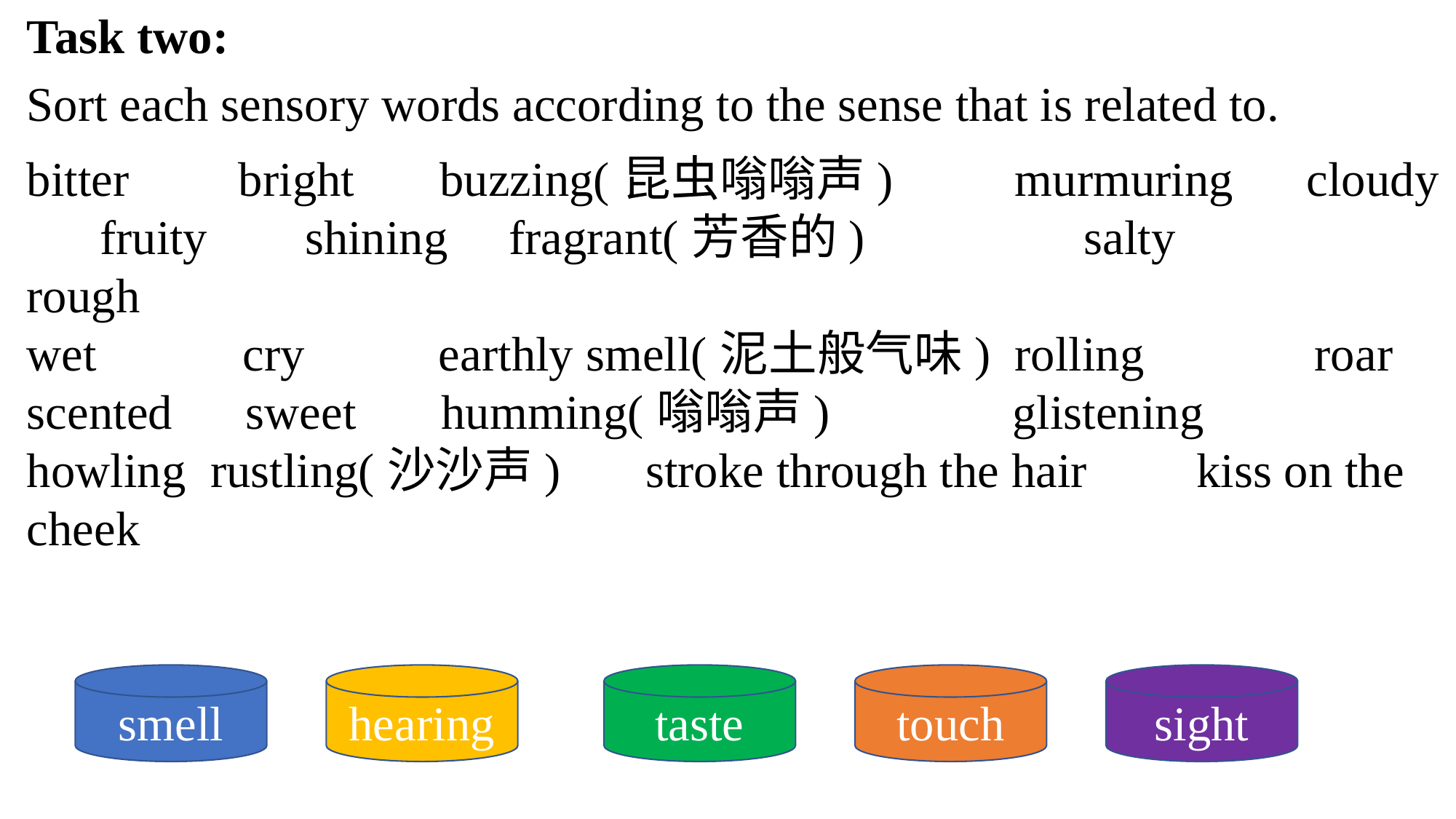

Task two:
Sort each sensory words according to the sense that is related to.
bitter         bright       buzzing(昆虫嗡嗡声)          murmuring      cloudy       fruity        shining     fragrant(芳香的)                  salty                 rough
wet            cry           earthly smell(泥土般气味)  rolling              roar
scented      sweet       humming(嗡嗡声)               glistening        howling  rustling(沙沙声)       stroke through the hair         kiss on the cheek

smell
hearing
taste
touch
sight